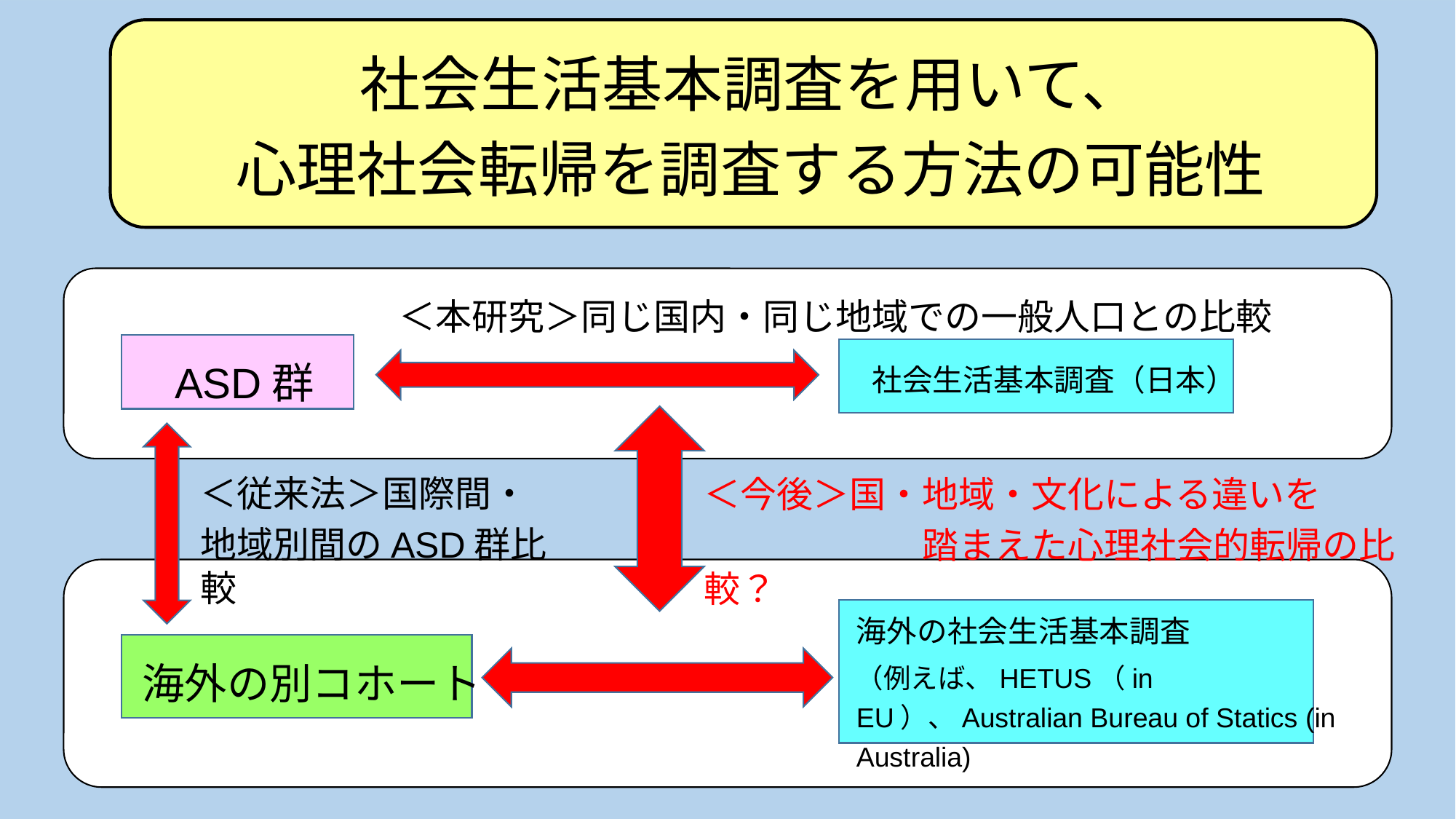

社会生活基本調査を用いて、
心理社会転帰を調査する方法の可能性

＜本研究＞同じ国内・同じ地域での一般人口との比較

社会生活基本調査（日本）
ASD群

＜従来法＞国際間・
地域別間のASD群比較
＜今後＞国・地域・文化による違いを
　　　　　　踏まえた心理社会的転帰の比較？

海外の社会生活基本調査
（例えば、HETUS（in EU）、Australian Bureau of Statics (in Australia)

海外の別コホート